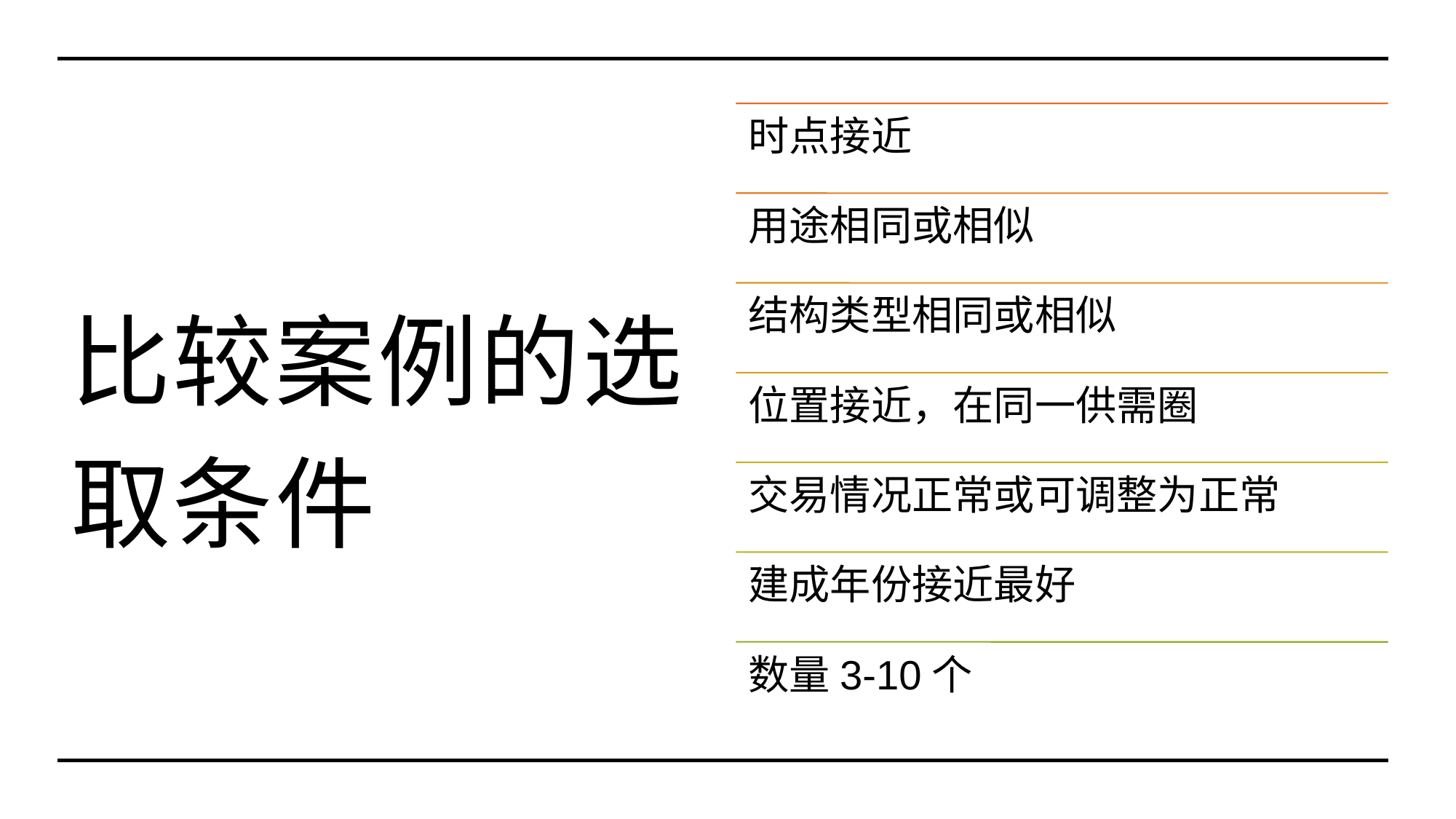

时点接近
用途相同或相似
结构类型相同或相似
位置接近，在同一供需圈
交易情况正常或可调整为正常
建成年份接近最好
数量3-10个
# 比较案例的选取条件